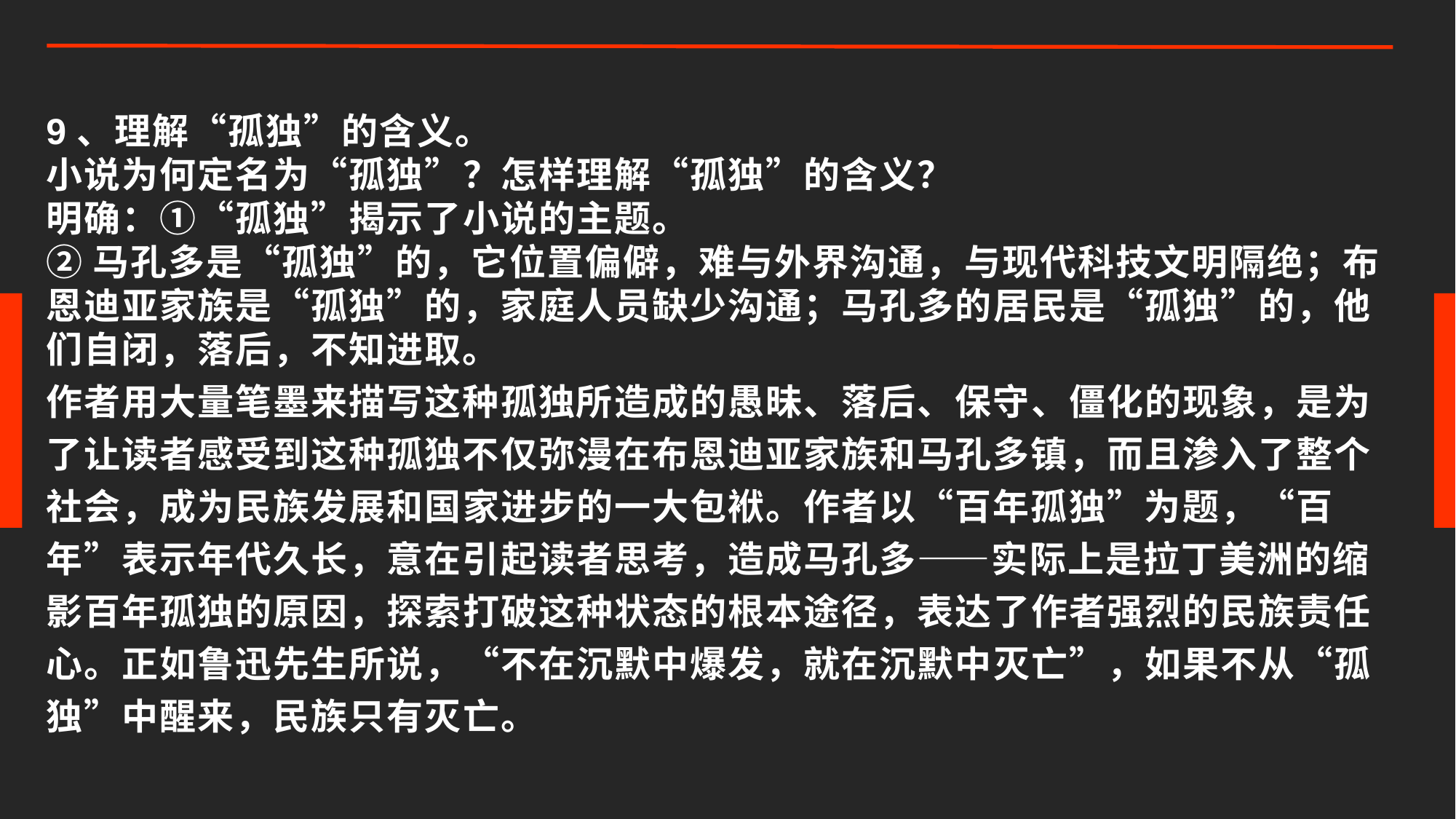

9、理解“孤独”的含义。
小说为何定名为“孤独”？怎样理解“孤独”的含义？
明确：①“孤独”揭示了小说的主题。
②马孔多是“孤独”的，它位置偏僻，难与外界沟通，与现代科技文明隔绝；布恩迪亚家族是“孤独”的，家庭人员缺少沟通；马孔多的居民是“孤独”的，他们自闭，落后，不知进取。
作者用大量笔墨来描写这种孤独所造成的愚昧、落后、保守、僵化的现象，是为了让读者感受到这种孤独不仅弥漫在布恩迪亚家族和马孔多镇，而且渗入了整个社会，成为民族发展和国家进步的一大包袱。作者以“百年孤独”为题，“百年”表示年代久长，意在引起读者思考，造成马孔多——实际上是拉丁美洲的缩影百年孤独的原因，探索打破这种状态的根本途径，表达了作者强烈的民族责任心。正如鲁迅先生所说，“不在沉默中爆发，就在沉默中灭亡”，如果不从“孤独”中醒来，民族只有灭亡。